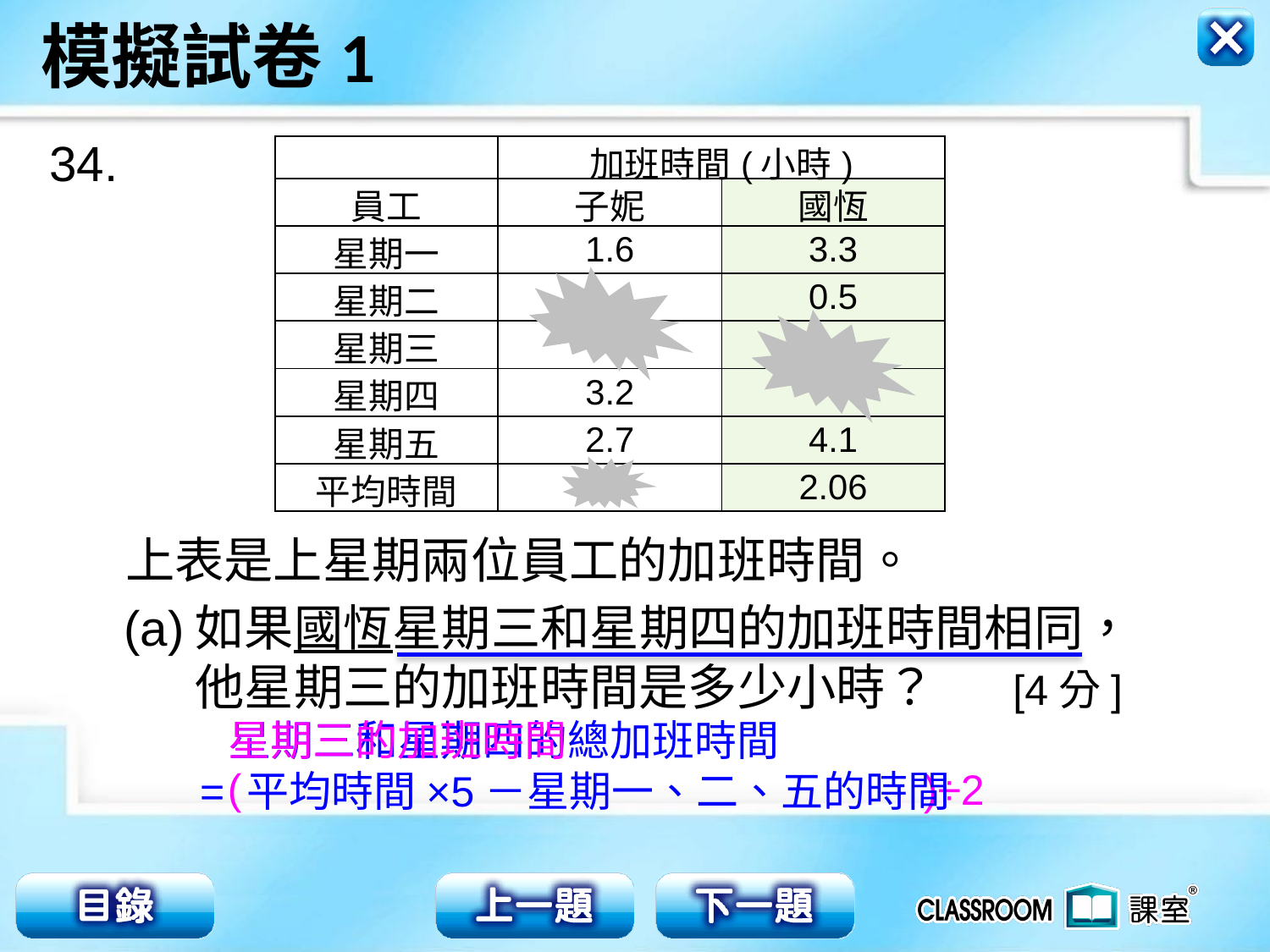

34.
|  | 加班時間(小時) |  |
| --- | --- | --- |
| 員工 | 子妮 | 國恆 |
| 星期一 | 1.6 | 3.3 |
| 星期二 |  | 0.5 |
| 星期三 |  |  |
| 星期四 | 3.2 |  |
| 星期五 | 2.7 | 4.1 |
| 平均時間 |  | 2.06 |

上表是上星期兩位員工的加班時間。
(a)
如果國恆星期三和星期四的加班時間相同，
他星期三的加班時間是多少小時？      [4分]
星期三的加班時間
星期三和星期四的總加班時間
(
)÷2
= 平均時間×5－星期一、二、五的時間